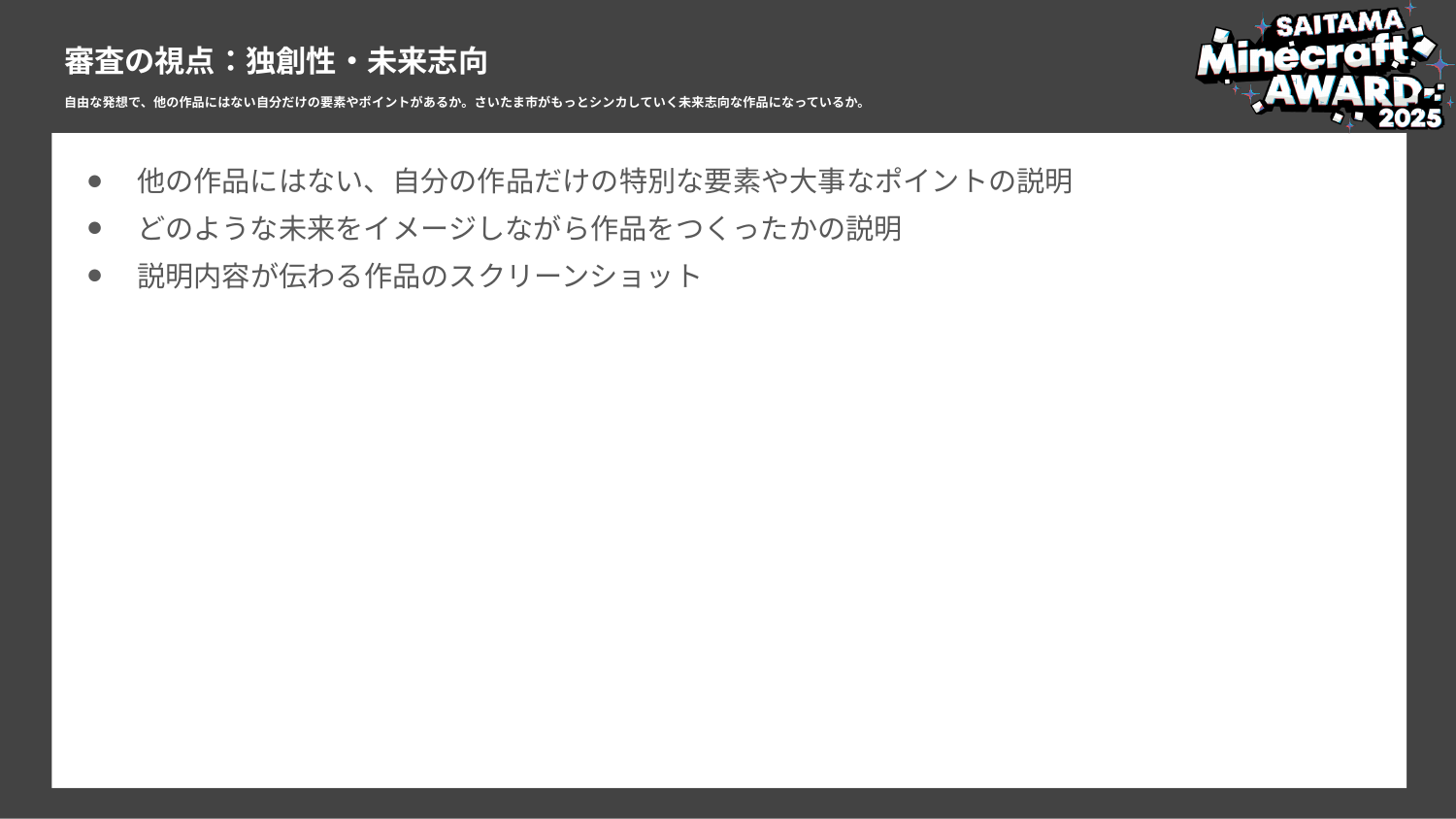

審査の視点：独創性・未来志向

⾃由な発想で、他の作品にはない⾃分だけの要素やポイントがあるか。さいたま市がもっとシンカしていく未来志向な作品になっているか。
他の作品にはない、自分の作品だけの特別な要素や大事なポイントの説明
どのような未来をイメージしながら作品をつくったかの説明
説明内容が伝わる作品のスクリーンショット